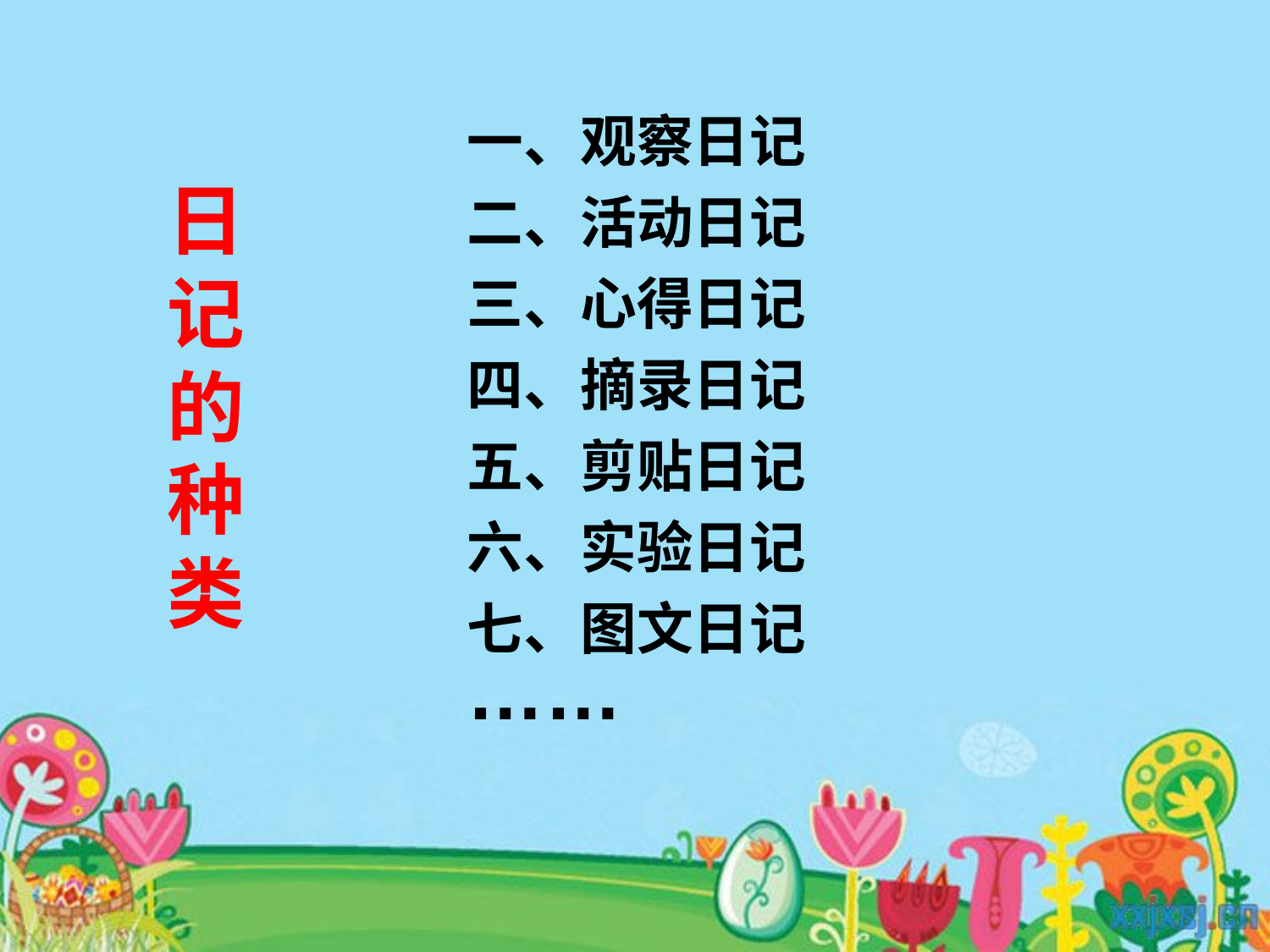

一、观察日记
二、活动日记
三、心得日记
四、摘录日记
五、剪贴日记
六、实验日记
七、图文日记
……
日记的种类